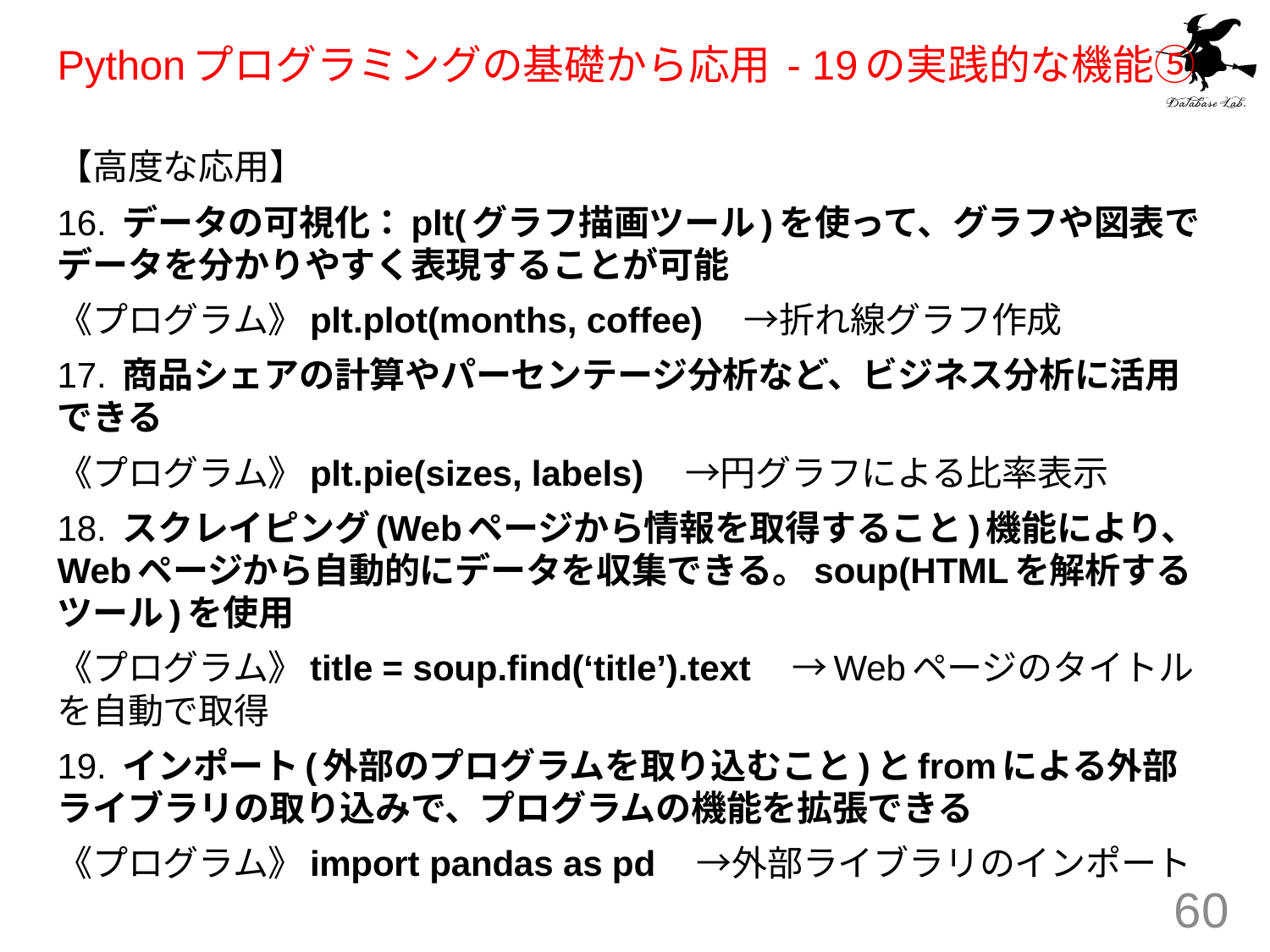

# Pythonプログラミングの基礎から応用 - 19の実践的な機能⑤
【高度な応用】
16. データの可視化：plt(グラフ描画ツール)を使って、グラフや図表でデータを分かりやすく表現することが可能
《プログラム》plt.plot(months, coffee)　→折れ線グラフ作成
17. 商品シェアの計算やパーセンテージ分析など、ビジネス分析に活用できる
《プログラム》plt.pie(sizes, labels)　→円グラフによる比率表示
18. スクレイピング(Webページから情報を取得すること)機能により、Webページから自動的にデータを収集できる。soup(HTMLを解析するツール)を使用
《プログラム》title = soup.find(‘title’).text　→Webページのタイトルを自動で取得
19. インポート(外部のプログラムを取り込むこと)とfromによる外部ライブラリの取り込みで、プログラムの機能を拡張できる
《プログラム》import pandas as pd　→外部ライブラリのインポート
60